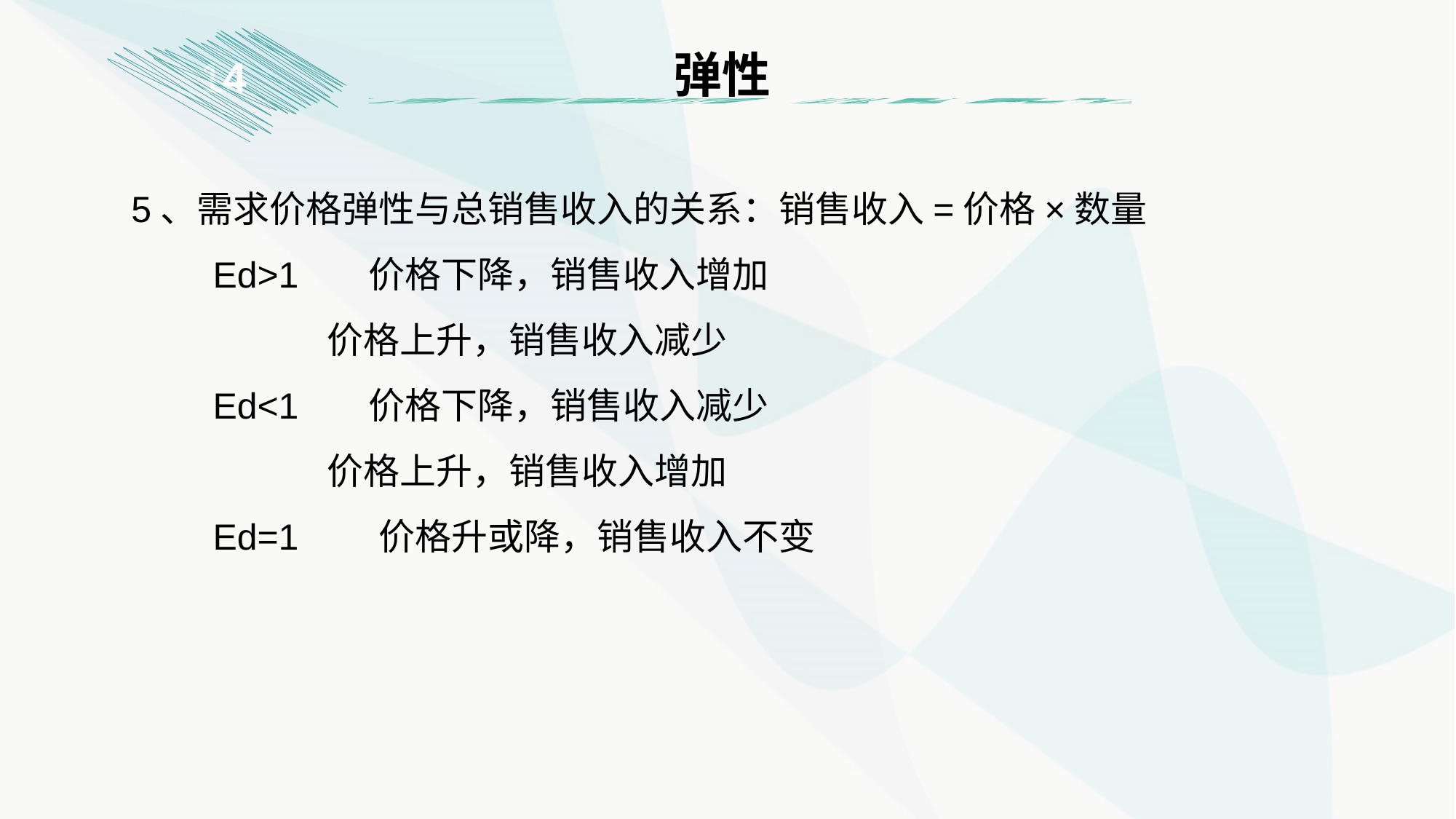

弹性
1
4
5、需求价格弹性与总销售收入的关系：销售收入=价格×数量
　　Ed>1      价格下降，销售收入增加
　　               价格上升，销售收入减少
　　Ed<1      价格下降，销售收入减少
　　               价格上升，销售收入增加
　　Ed=1       价格升或降，销售收入不变